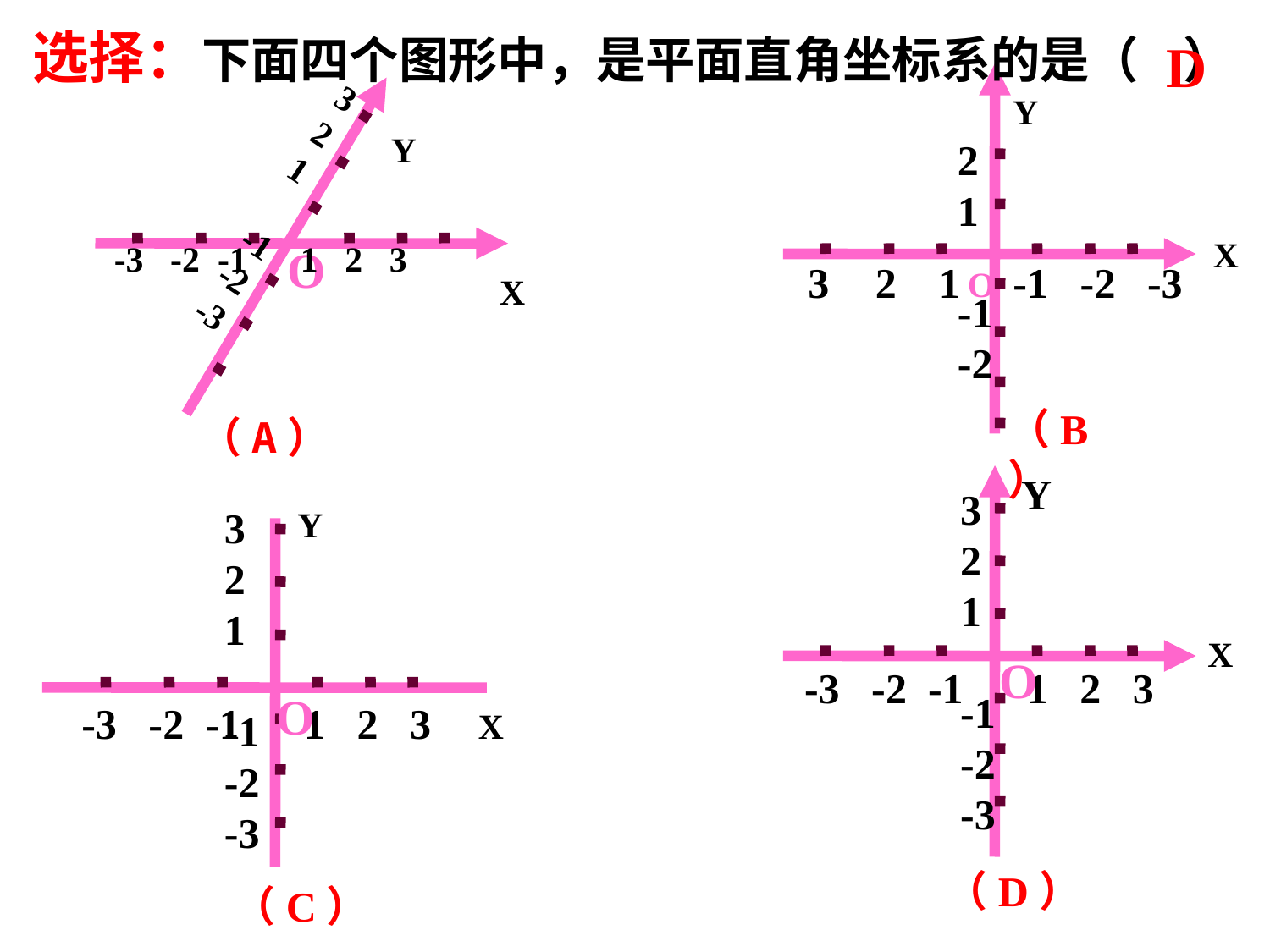

3
2
1

-1
-2
-3

Y
   -3   -2  -1      1   2   3
 选择：下面四个图形中，是平面直角坐标系的是（    ）
 D

2
1

-1
-2

Y

X

O

 3     2    1     -1   -2   -3

O
X

（B）
（A）

3
2
1

-1
-2
-3

Y
   -3   -2  -1      1   2   3
O
（D）

3
2
1

-1
-2
-3

   -3   -2  -1      1   2   3
O
（C）

Y

X

X